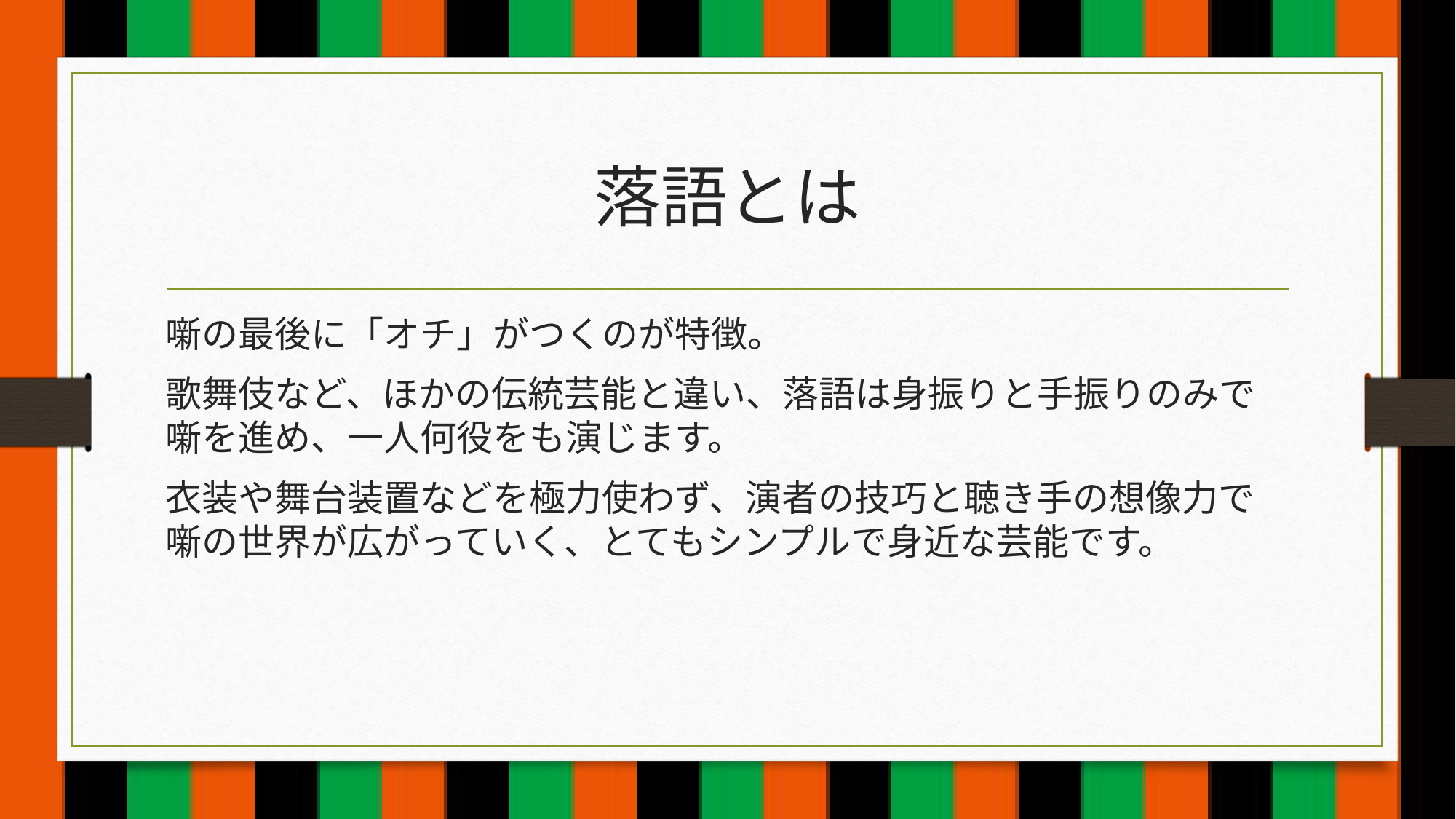

# 落語とは
噺の最後に「オチ」がつくのが特徴。
歌舞伎など、ほかの伝統芸能と違い、落語は身振りと手振りのみで噺を進め、一人何役をも演じます。
衣装や舞台装置などを極力使わず、演者の技巧と聴き手の想像力で噺の世界が広がっていく、とてもシンプルで身近な芸能です。